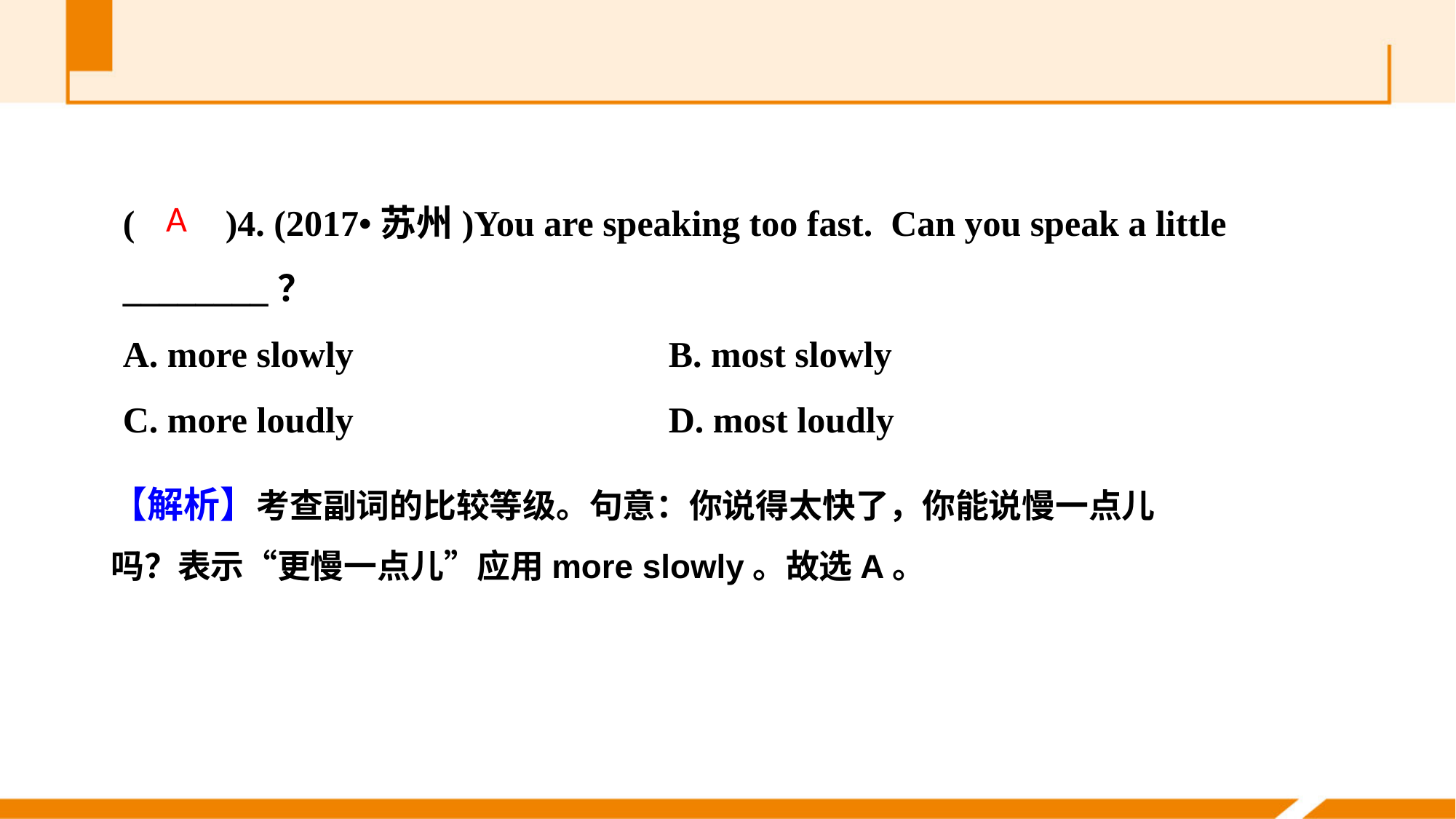

(　　)4. (2017•苏州)You are speaking too fast.  Can you speak a little  ________？
A. more slowly  			B. most slowly
C. more loudly  			D. most loudly
A
【解析】考查副词的比较等级。句意：你说得太快了，你能说慢一点儿吗？表示“更慢一点儿”应用more slowly。故选A。